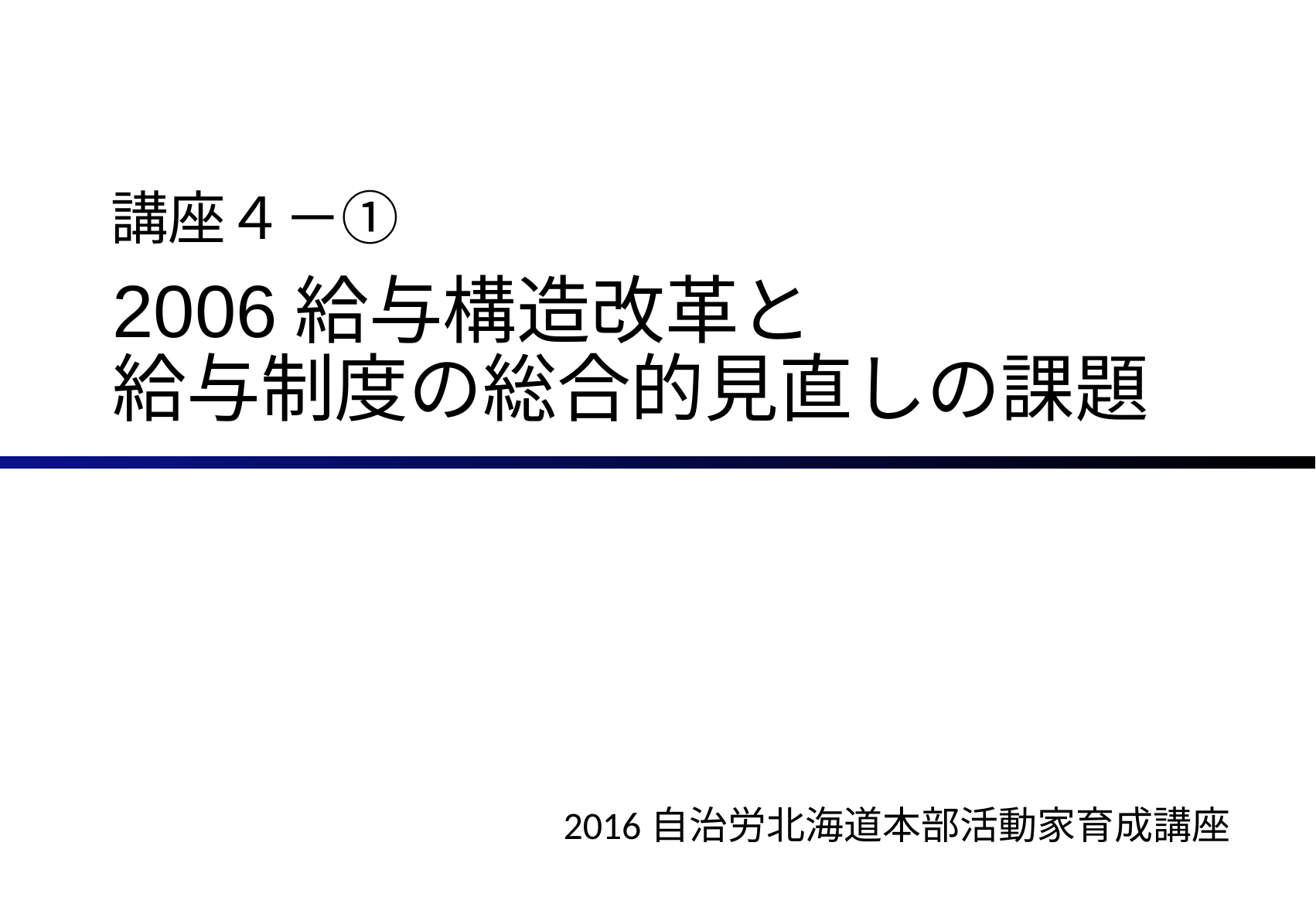

# 講座４－①
2006給与構造改革と
給与制度の総合的見直しの課題

2016自治労北海道本部活動家育成講座